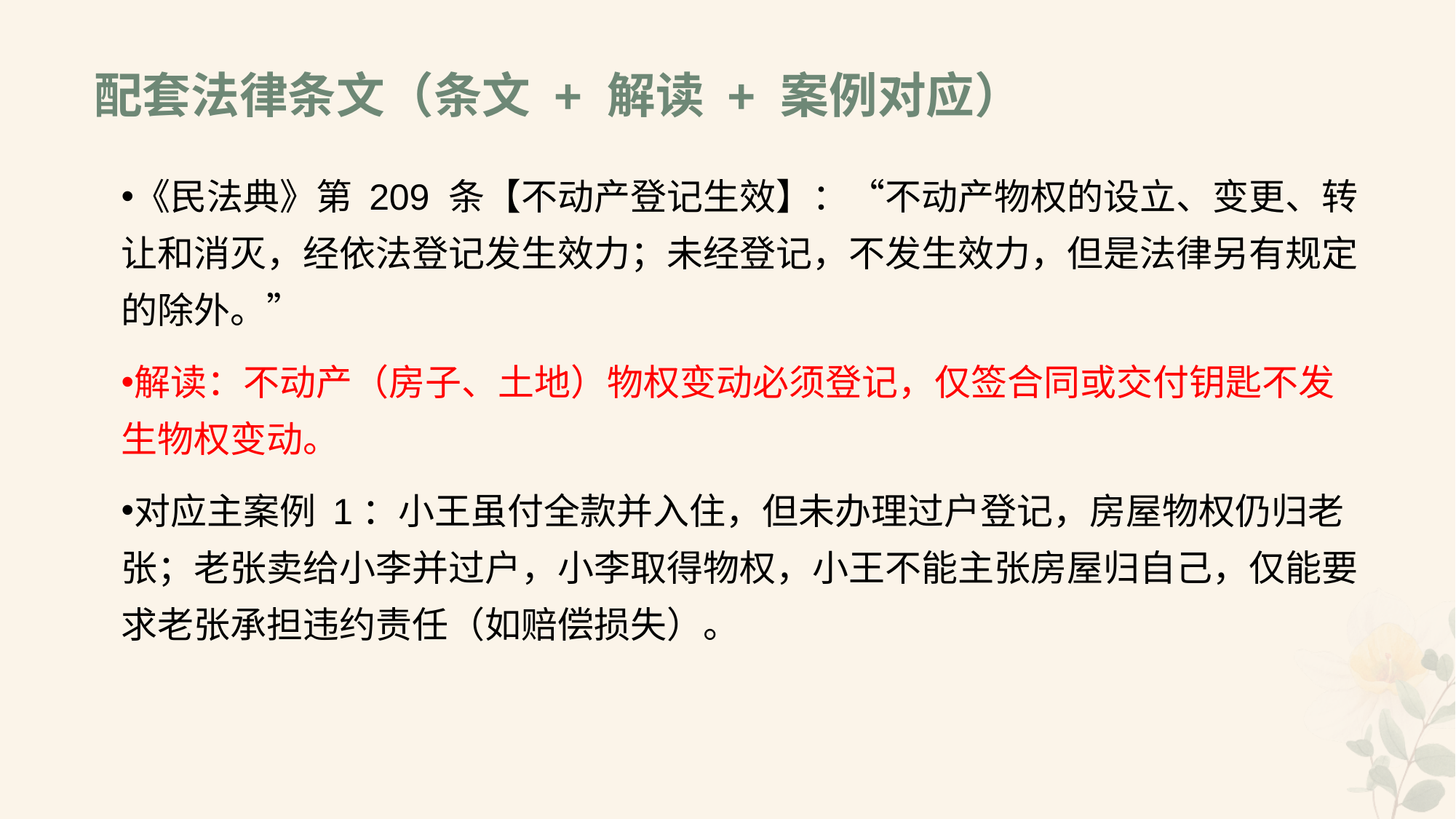

# 配套法律条文（条文 + 解读 + 案例对应）
《民法典》第 209 条【不动产登记生效】：“不动产物权的设立、变更、转让和消灭，经依法登记发生效力；未经登记，不发生效力，但是法律另有规定的除外。”
解读：不动产（房子、土地）物权变动必须登记，仅签合同或交付钥匙不发生物权变动。
对应主案例 1：小王虽付全款并入住，但未办理过户登记，房屋物权仍归老张；老张卖给小李并过户，小李取得物权，小王不能主张房屋归自己，仅能要求老张承担违约责任（如赔偿损失）。